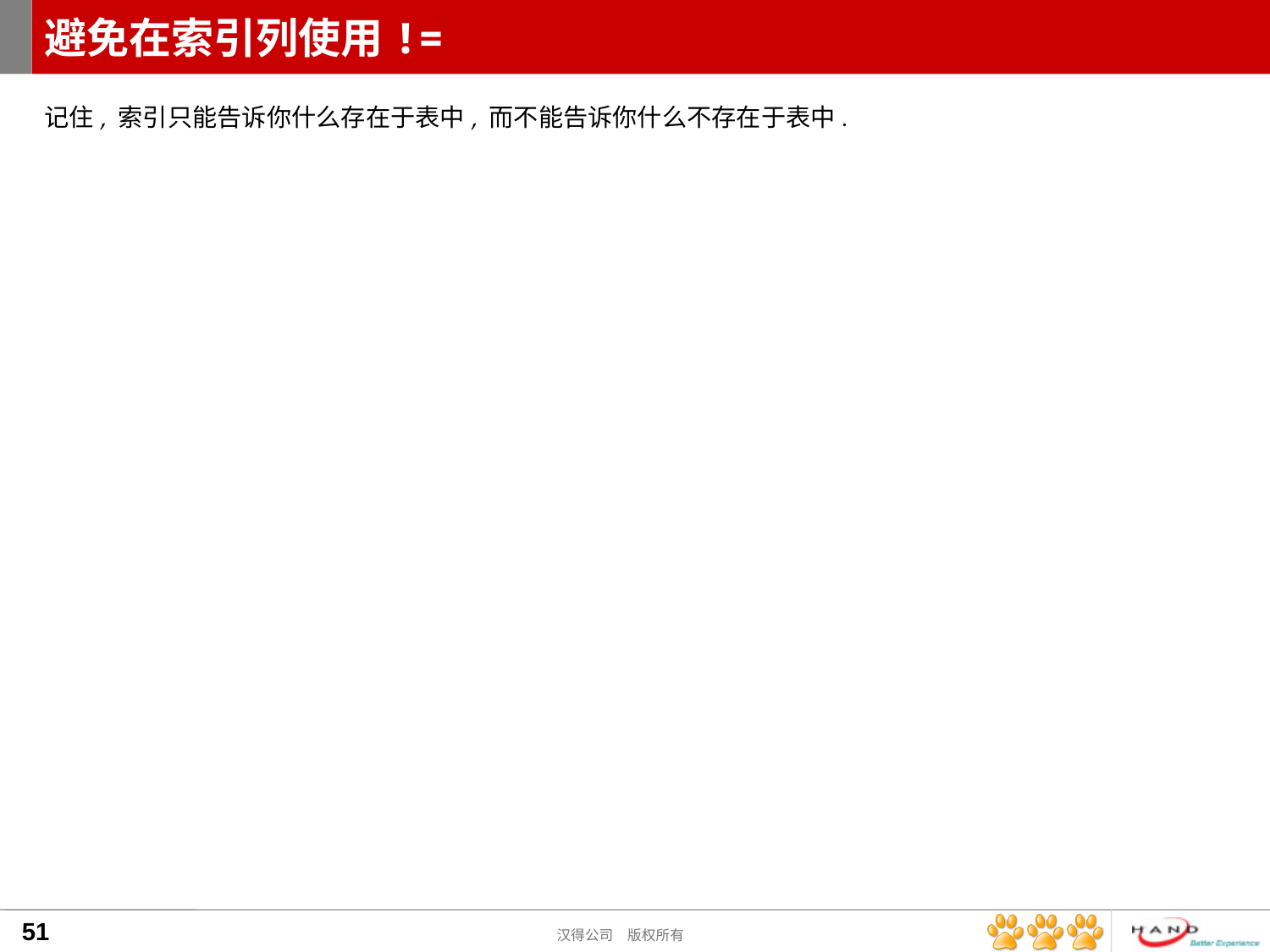

# 避免在索引列使用!=
记住, 索引只能告诉你什么存在于表中, 而不能告诉你什么不存在于表中.
51